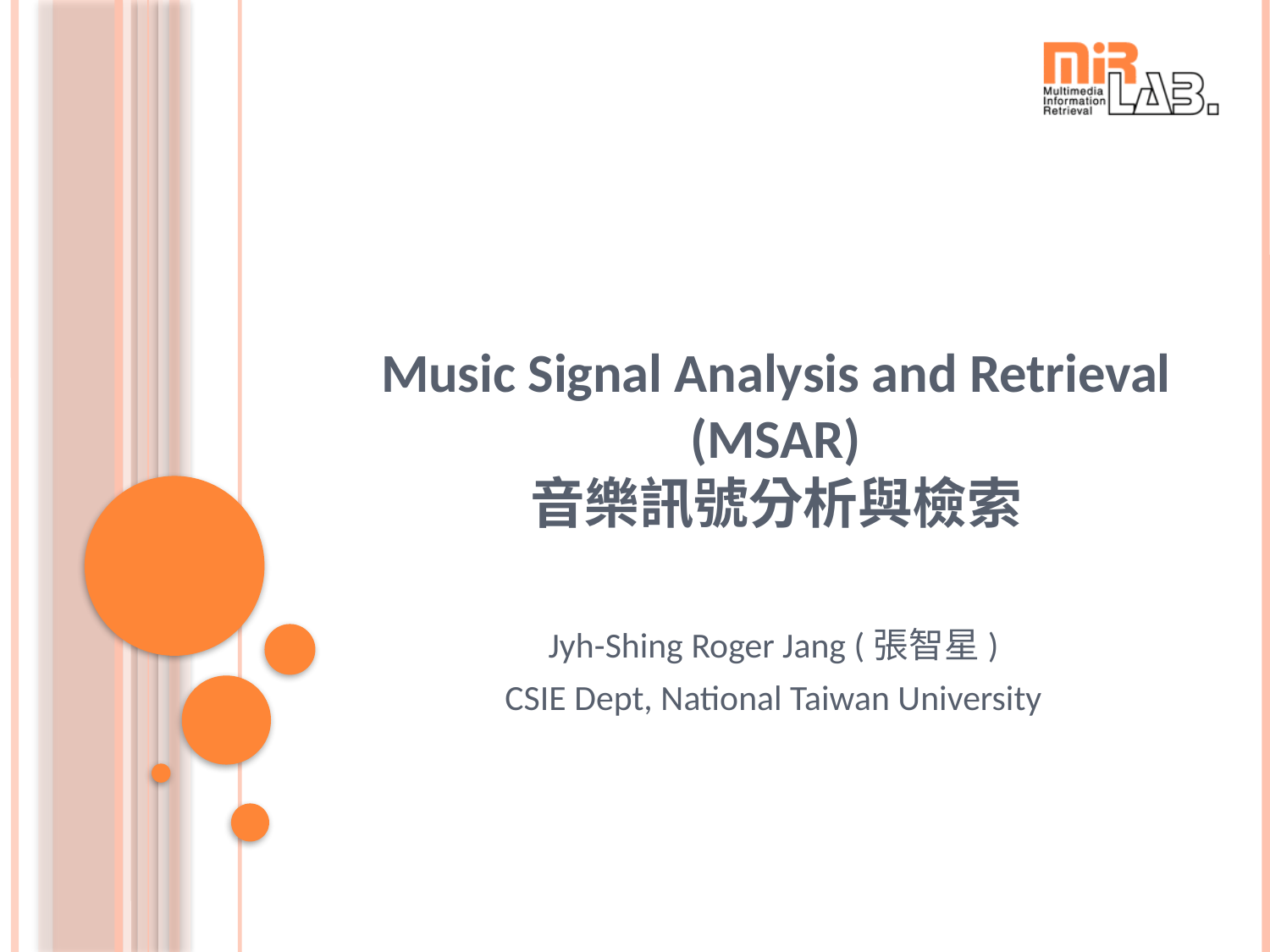

# Music Signal Analysis and Retrieval (MSAR) 音樂訊號分析與檢索
Jyh-Shing Roger Jang (張智星)
CSIE Dept, National Taiwan University